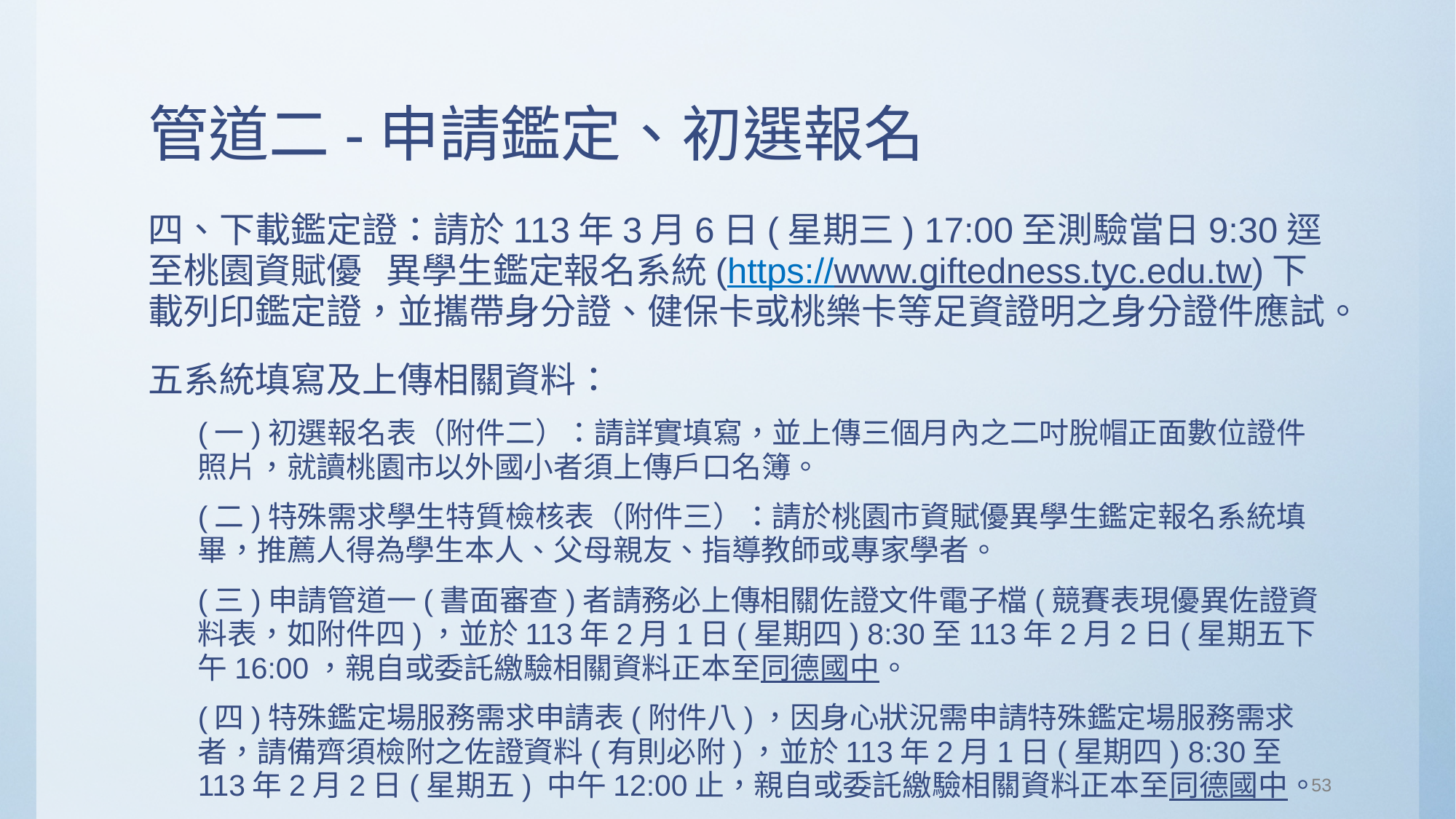

# 管道二-申請鑑定、初選報名
四、下載鑑定證：請於113年3月6日(星期三) 17:00至測驗當日9:30逕至桃園資賦優   異學生鑑定報名系統(https://www.giftedness.tyc.edu.tw)下載列印鑑定證，並攜帶身分證、健保卡或桃樂卡等足資證明之身分證件應試。
五系統填寫及上傳相關資料：
(一)初選報名表（附件二）：請詳實填寫，並上傳三個月內之二吋脫帽正面數位證件照片，就讀桃園市以外國小者須上傳戶口名簿。
(二)特殊需求學生特質檢核表（附件三）：請於桃園市資賦優異學生鑑定報名系統填畢，推薦人得為學生本人、父母親友、指導教師或專家學者。
(三)申請管道一(書面審查)者請務必上傳相關佐證文件電子檔(競賽表現優異佐證資料表，如附件四)，並於113年2月1日(星期四) 8:30至113年2月2日(星期五下午16:00，親自或委託繳驗相關資料正本至同德國中。
(四)特殊鑑定場服務需求申請表(附件八)，因身心狀況需申請特殊鑑定場服務需求   者，請備齊須檢附之佐證資料(有則必附)，並於113年2月1日(星期四) 8:30至113年2月2日(星期五) 中午12:00止，親自或委託繳驗相關資料正本至同德國中。

53